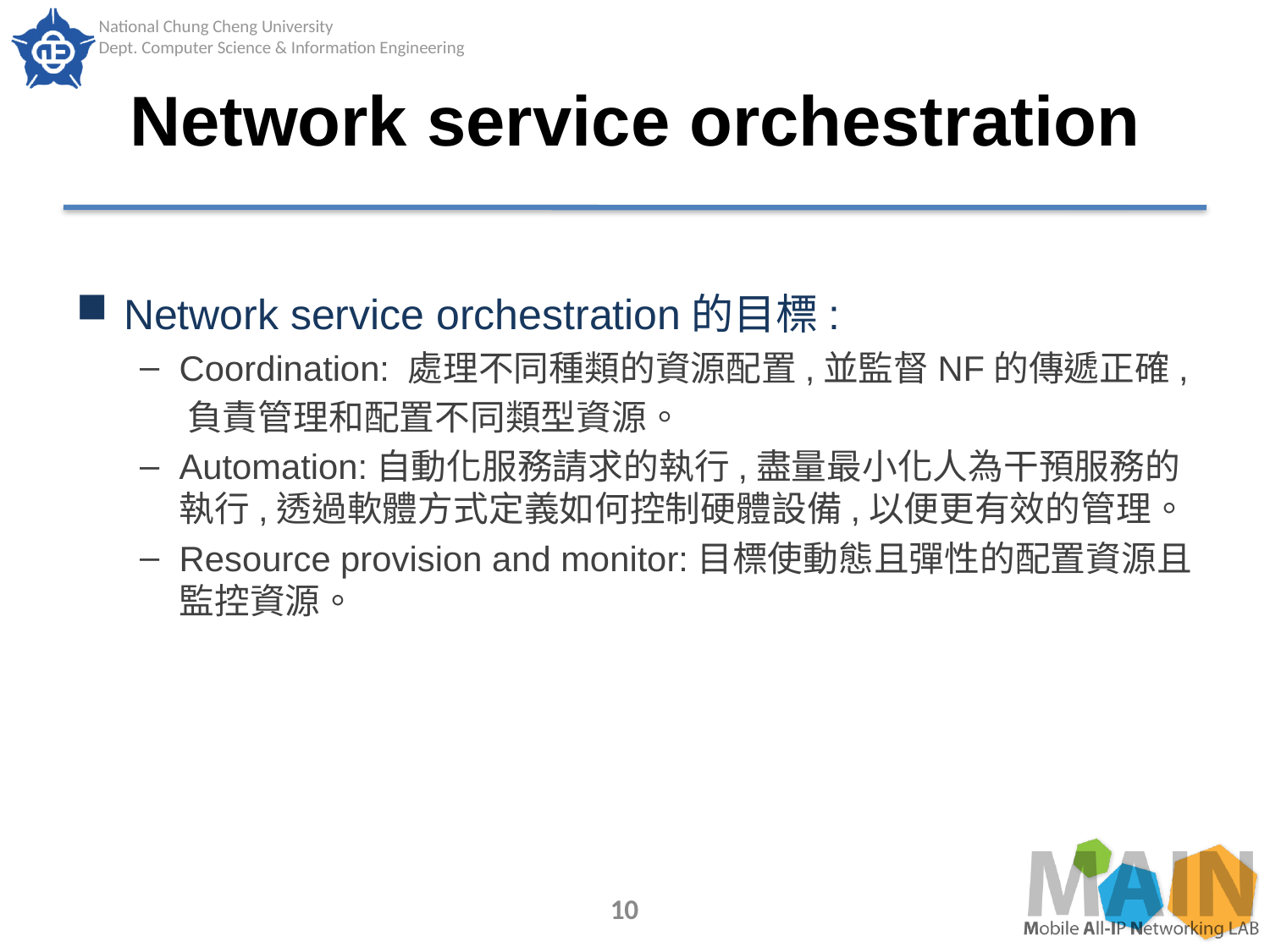

# Network service orchestration

Network service orchestration的目標:
Coordination: 處理不同種類的資源配置,並監督NF的傳遞正確,
     負責管理和配置不同類型資源。
Automation:自動化服務請求的執行,盡量最小化人為干預服務的執行,透過軟體方式定義如何控制硬體設備,以便更有效的管理。
Resource provision and monitor:目標使動態且彈性的配置資源且監控資源。
10